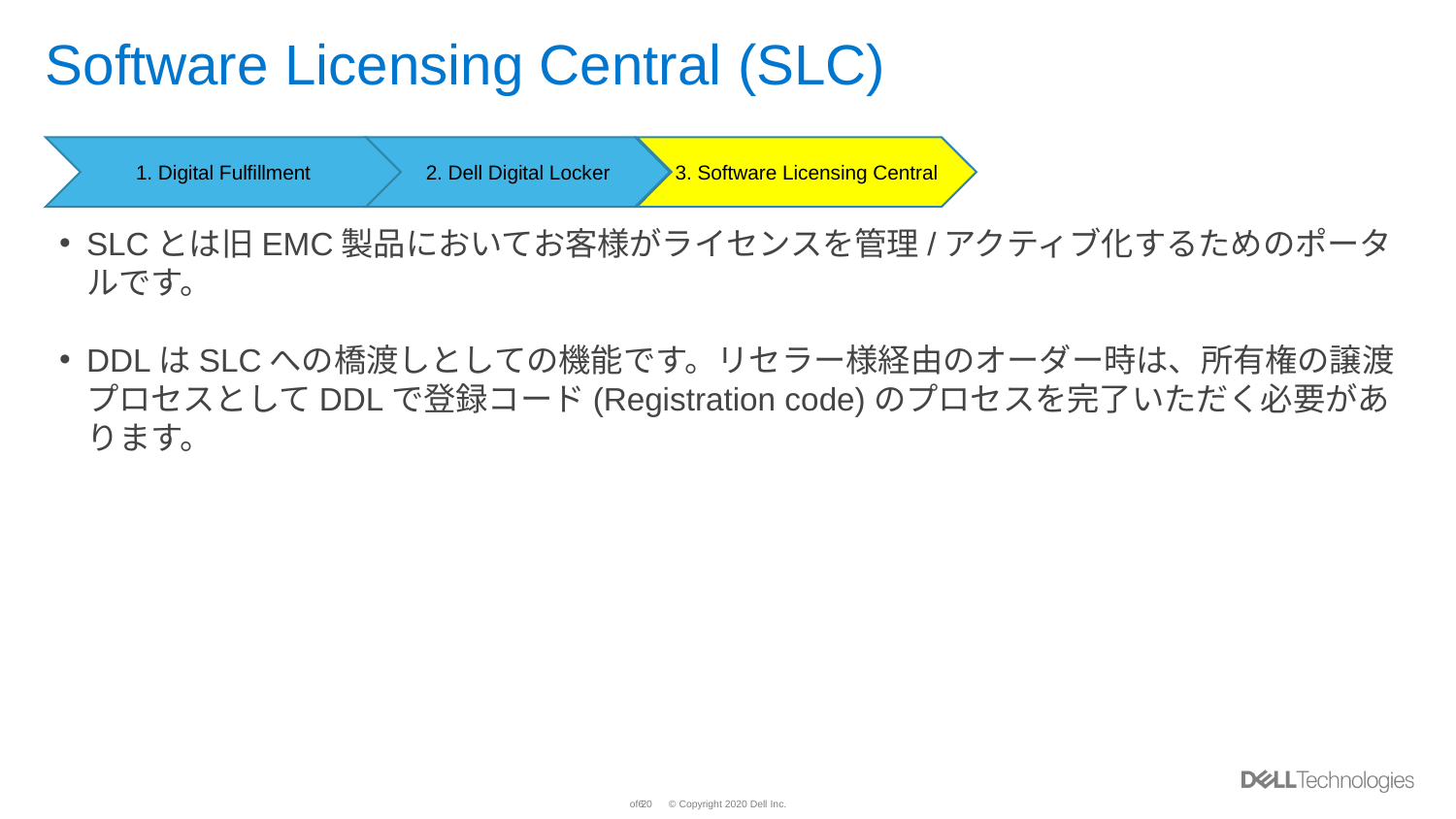

# Software Licensing Central (SLC)
1. Digital Fulfillment
2. Dell Digital Locker
3. Software Licensing Central
SLCとは旧EMC製品においてお客様がライセンスを管理/アクティブ化するためのポータルです。

DDLはSLCへの橋渡しとしての機能です。リセラー様経由のオーダー時は、所有権の譲渡プロセスとしてDDLで登録コード(Registration code)のプロセスを完了いただく必要があります。